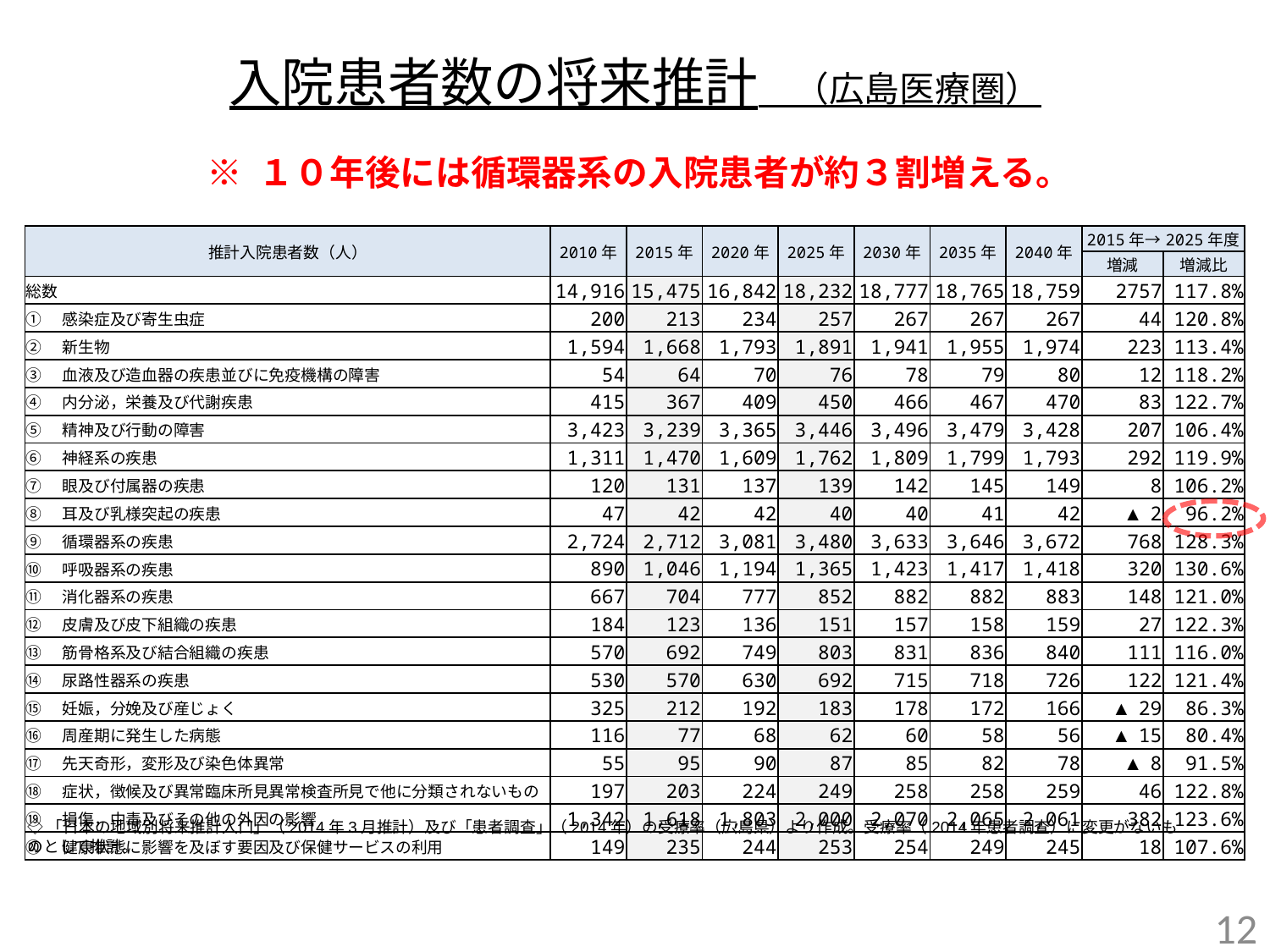

入院患者数の将来推計　（広島医療圏）
 ※ １０年後には循環器系の入院患者が約３割増える。
| 推計入院患者数（人） | 2010年 | 2015年 | 2020年 | 2025年 | 2030年 | 2035年 | 2040年 | 2015年→2025年度 |  |
| --- | --- | --- | --- | --- | --- | --- | --- | --- | --- |
|  |  |  |  |  |  |  |  | 増減 | 増減比 |
| 総数 | 14,916 | 15,475 | 16,842 | 18,232 | 18,777 | 18,765 | 18,759 | 2757 | 117.8% |
| ①　感染症及び寄生虫症 | 200 | 213 | 234 | 257 | 267 | 267 | 267 | 44 | 120.8% |
| ②　新生物 | 1,594 | 1,668 | 1,793 | 1,891 | 1,941 | 1,955 | 1,974 | 223 | 113.4% |
| ③　血液及び造血器の疾患並びに免疫機構の障害 | 54 | 64 | 70 | 76 | 78 | 79 | 80 | 12 | 118.2% |
| ④　内分泌，栄養及び代謝疾患 | 415 | 367 | 409 | 450 | 466 | 467 | 470 | 83 | 122.7% |
| ⑤　精神及び行動の障害 | 3,423 | 3,239 | 3,365 | 3,446 | 3,496 | 3,479 | 3,428 | 207 | 106.4% |
| ⑥　神経系の疾患 | 1,311 | 1,470 | 1,609 | 1,762 | 1,809 | 1,799 | 1,793 | 292 | 119.9% |
| ⑦　眼及び付属器の疾患 | 120 | 131 | 137 | 139 | 142 | 145 | 149 | 8 | 106.2% |
| ⑧　耳及び乳様突起の疾患 | 47 | 42 | 42 | 40 | 40 | 41 | 42 | ▲ 2 | 96.2% |
| ⑨　循環器系の疾患 | 2,724 | 2,712 | 3,081 | 3,480 | 3,633 | 3,646 | 3,672 | 768 | 128.3% |
| ⑩　呼吸器系の疾患 | 890 | 1,046 | 1,194 | 1,365 | 1,423 | 1,417 | 1,418 | 320 | 130.6% |
| ⑪　消化器系の疾患 | 667 | 704 | 777 | 852 | 882 | 882 | 883 | 148 | 121.0% |
| ⑫　皮膚及び皮下組織の疾患 | 184 | 123 | 136 | 151 | 157 | 158 | 159 | 27 | 122.3% |
| ⑬　筋骨格系及び結合組織の疾患 | 570 | 692 | 749 | 803 | 831 | 836 | 840 | 111 | 116.0% |
| ⑭　尿路性器系の疾患 | 530 | 570 | 630 | 692 | 715 | 718 | 726 | 122 | 121.4% |
| ⑮　妊娠，分娩及び産じょく | 325 | 212 | 192 | 183 | 178 | 172 | 166 | ▲ 29 | 86.3% |
| ⑯　周産期に発生した病態 | 116 | 77 | 68 | 62 | 60 | 58 | 56 | ▲ 15 | 80.4% |
| ⑰　先天奇形，変形及び染色体異常 | 55 | 95 | 90 | 87 | 85 | 82 | 78 | ▲ 8 | 91.5% |
| ⑱　症状，徴候及び異常臨床所見異常検査所見で他に分類されないもの | 197 | 203 | 224 | 249 | 258 | 258 | 259 | 46 | 122.8% |
| ⑲　損傷，中毒及びその他の外因の影響 | 1,342 | 1,618 | 1,803 | 2,000 | 2,070 | 2,065 | 2,061 | 382 | 123.6% |
| ⑳　健康状態に影響を及ぼす要因及び保健サービスの利用 | 149 | 235 | 244 | 253 | 254 | 249 | 245 | 18 | 107.6% |

◇「日本の地域別将来推計人口」（2014年3月推計）及び「患者調査」（2014年）の受療率（広島県）より作成。受療率（2014年患者調査）に変更がないものとして推計。
12